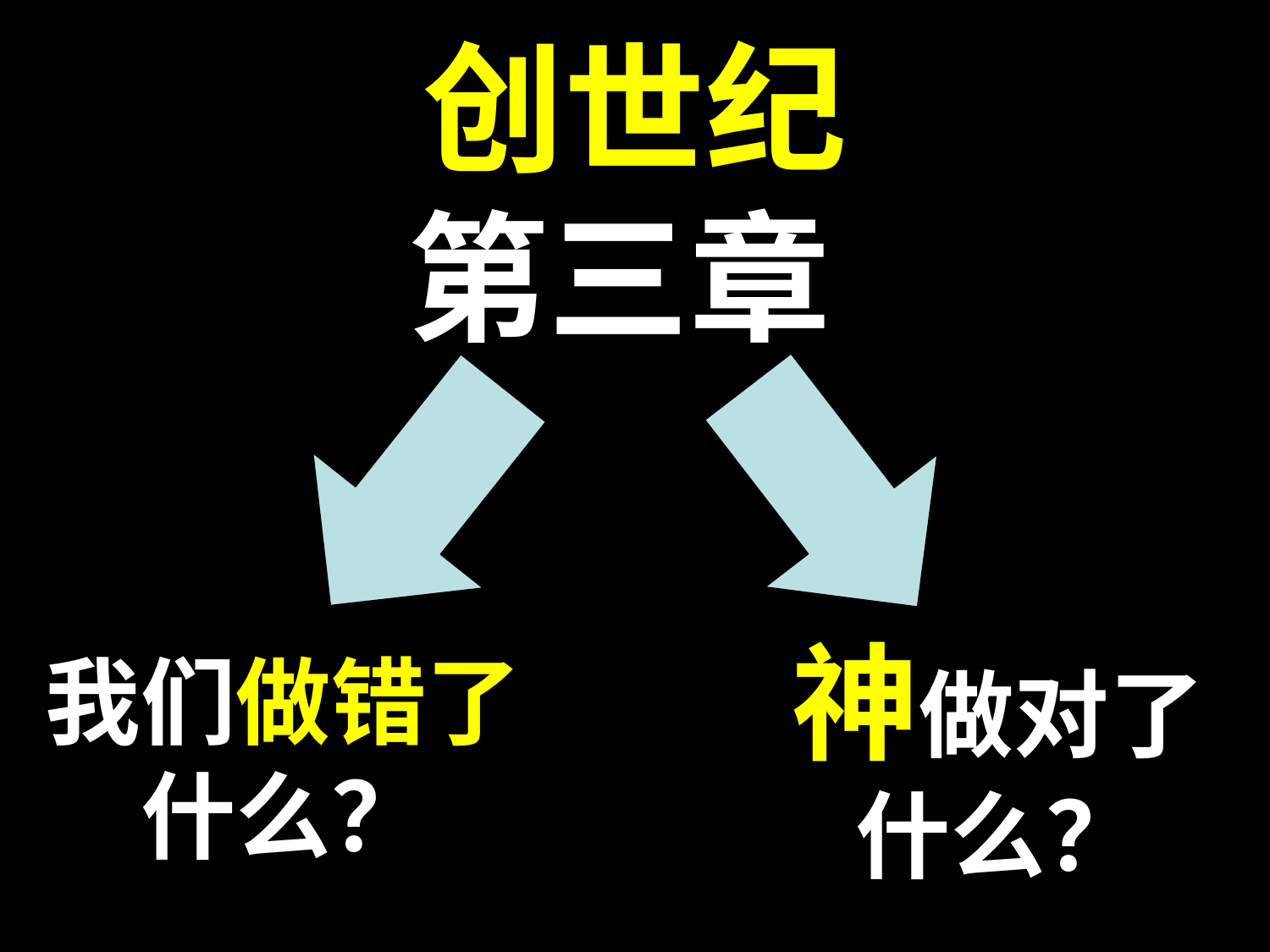

# 创世纪 第三章

神做对了
什么？
我们做错了
什么？